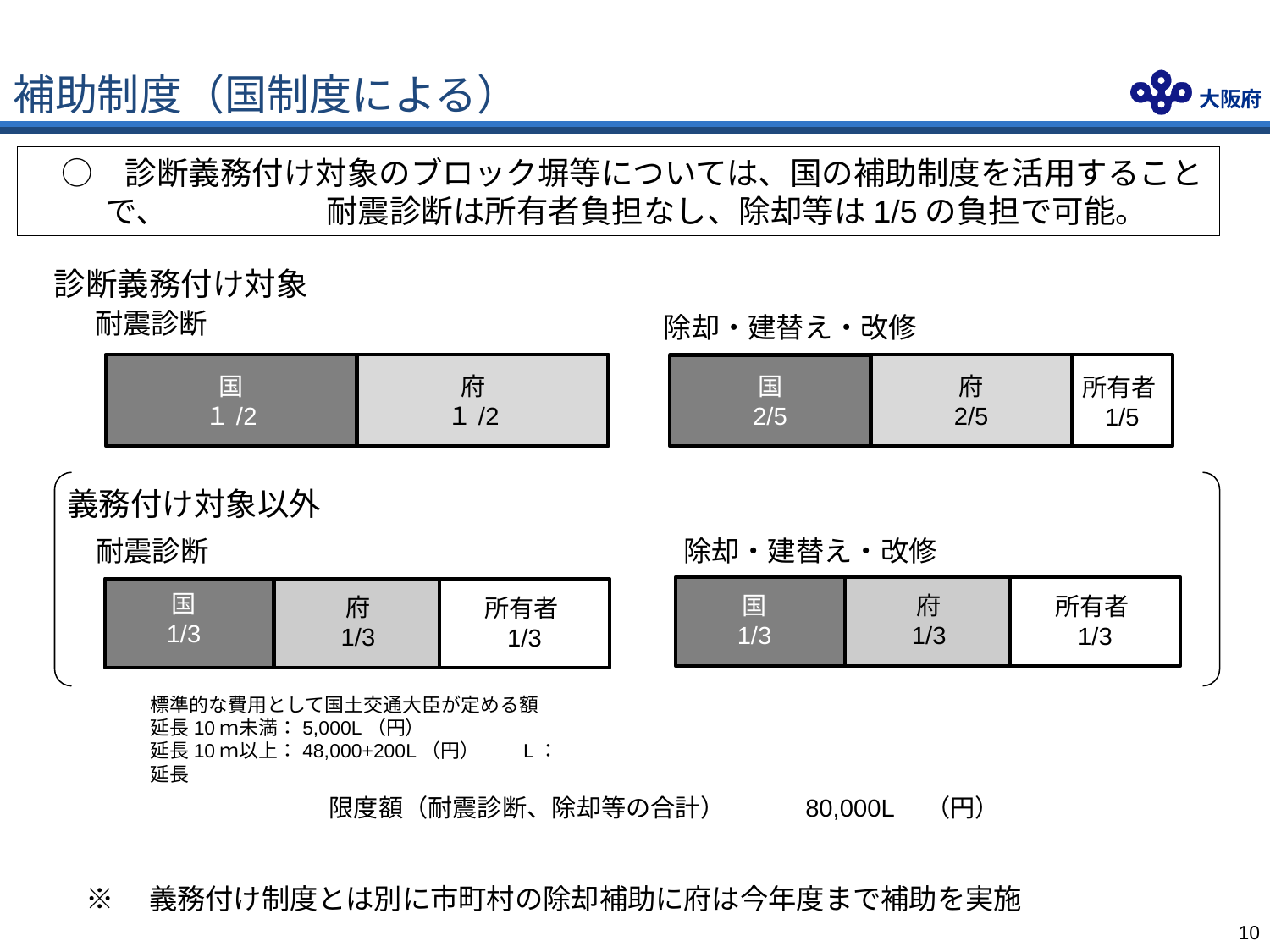

# 補助制度（国制度による）
　○　診断義務付け対象のブロック塀等については、国の補助制度を活用することで、　　　　　耐震診断は所有者負担なし、除却等は1/5の負担で可能。
診断義務付け対象
耐震診断
除却・建替え・改修

国
１/2
府
１/2
府
2/5
国
2/5
所有者1/5

義務付け対象以外
除却・建替え・改修
耐震診断

国
1/3
府
1/3
国
1/3
所有者1/3
府
1/3
所有者1/3
標準的な費用として国土交通大臣が定める額
延長10ｍ未満：5,000L（円）
延長10ｍ以上：48,000+200L（円）　　L：延長
限度額（耐震診断、除却等の合計）　　　80,000L　（円）
※　義務付け制度とは別に市町村の除却補助に府は今年度まで補助を実施
10